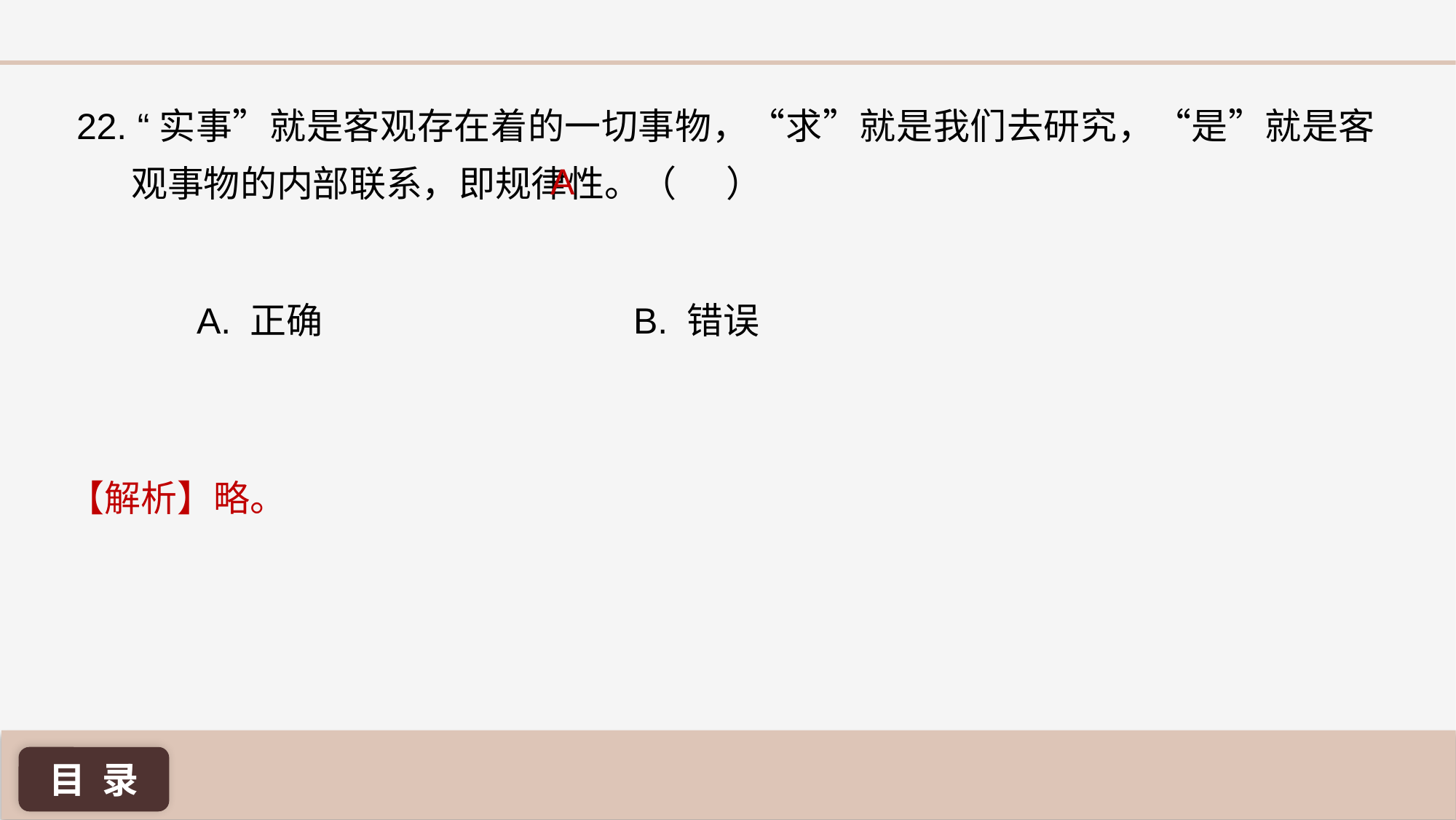

22. “实事”就是客观存在着的一切事物，“求”就是我们去研究，“是”就是客观事物的内部联系，即规律性。（      ）
A
A. 正确 			B. 错误
【解析】略。